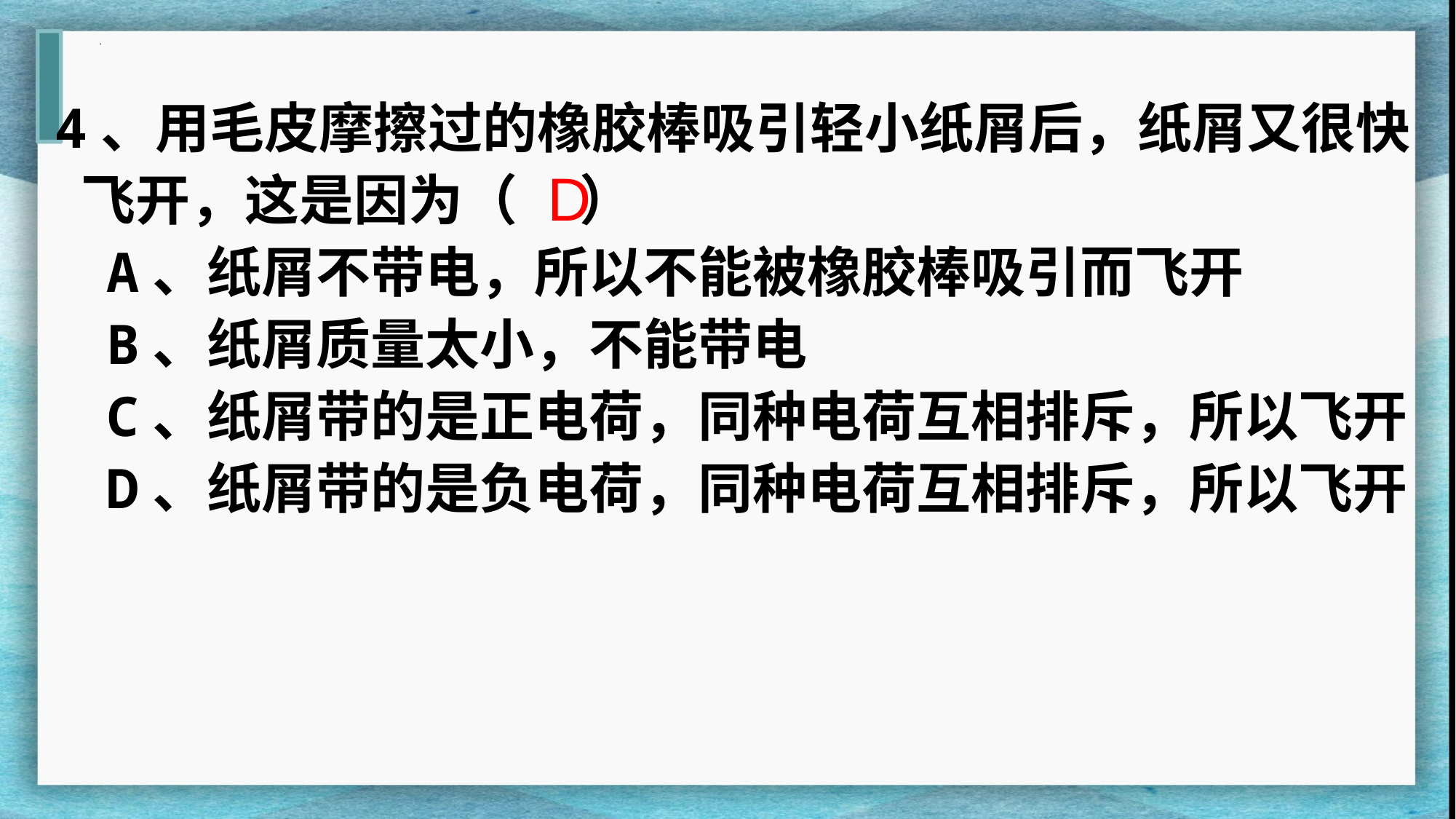

4、用毛皮摩擦过的橡胶棒吸引轻小纸屑后，纸屑又很快飞开，这是因为（     ）
 A、纸屑不带电，所以不能被橡胶棒吸引而飞开
 B、纸屑质量太小，不能带电
 C、纸屑带的是正电荷，同种电荷互相排斥，所以飞开
 D、纸屑带的是负电荷，同种电荷互相排斥，所以飞开
D